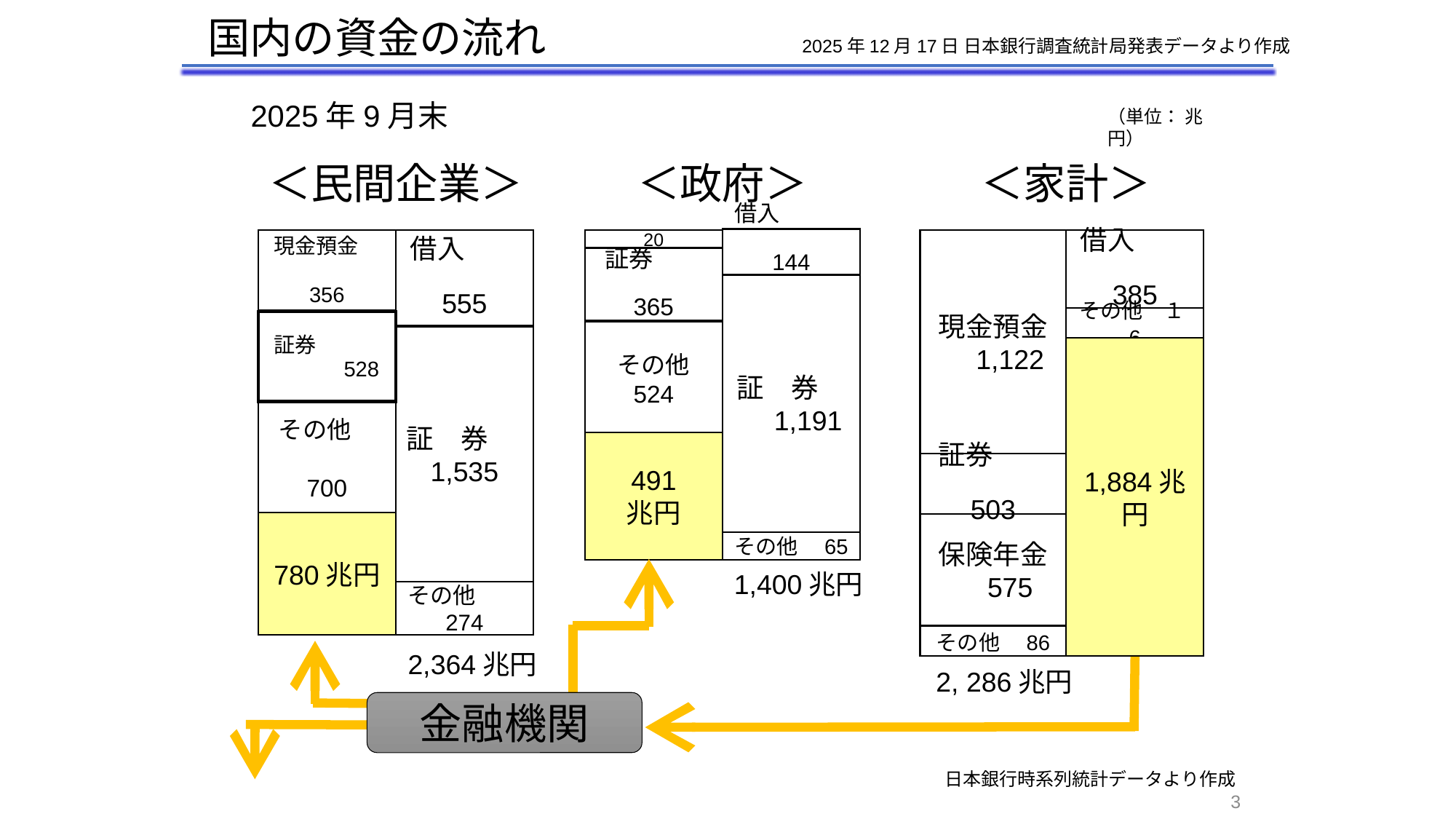

国内の資金の流れ
2025年12月17日 日本銀行調査統計局発表データより作成
2025年9月末
（単位： 兆円）
＜民間企業＞
＜政府＞
＜家計＞
借入
144
証券
365
20
借入　　　　　　385
現金預金
356
借入　　　　　　555
現金預金　1,122
証　券　　1,191
その他　１6
証券　　　　　　528
その他
524
証　券　1,535
1,884兆円
その他
700
491
兆円
証券
503
780兆円
保険年金　575
その他　65
1,400兆円
その他
274
その他　86
2,364兆円
2, 286兆円
金融機関
日本銀行時系列統計データより作成
3